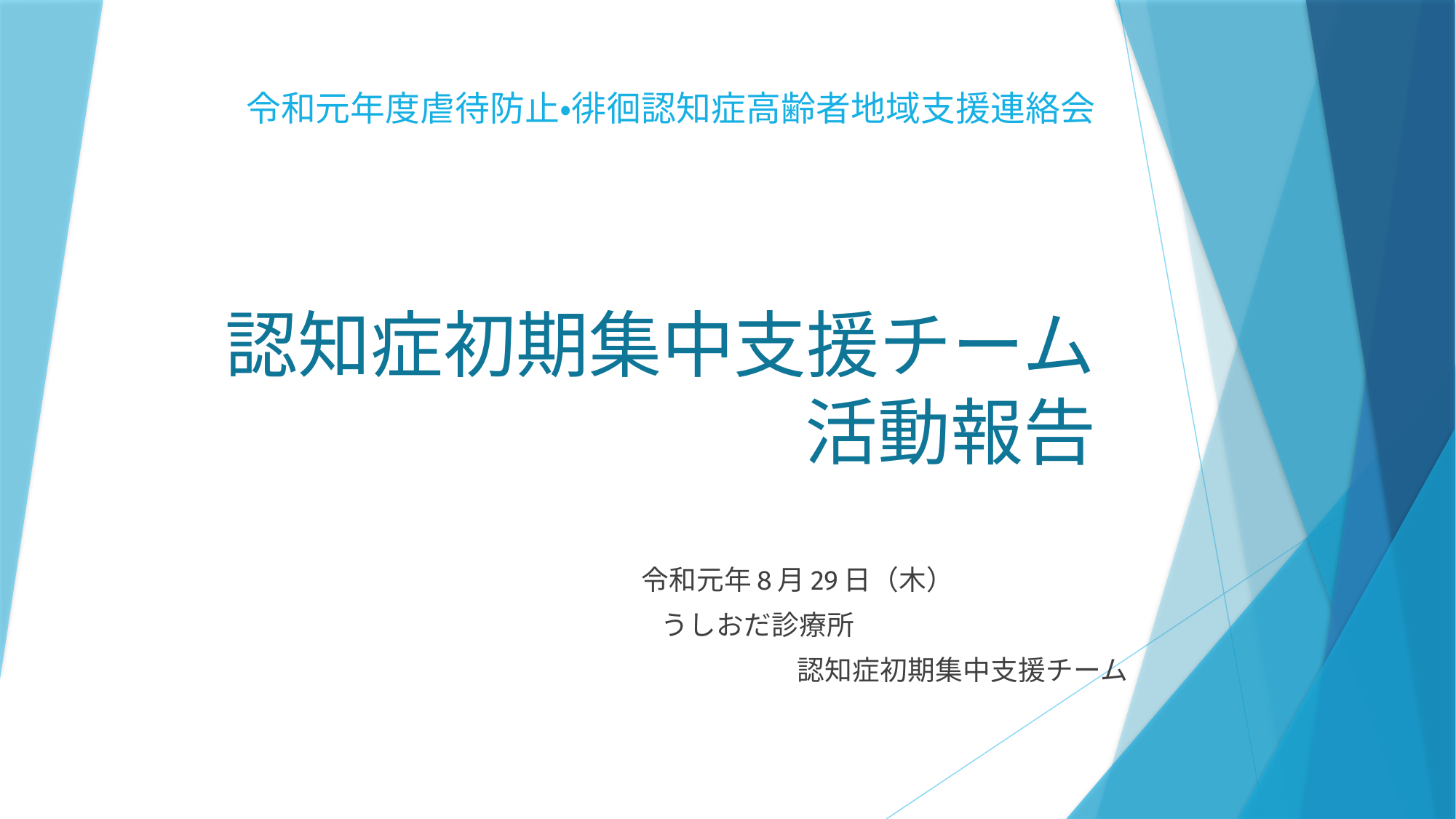

# 令和元年度虐待防止・徘徊認知症高齢者地域支援連絡会 認知症初期集中支援チーム 活動報告
　　　　　　　　　　　　　　　　　　　　　令和元年8月29日（木）
　　　　　　　　　　　　　　　　　うしおだ診療所
認知症初期集中支援チーム